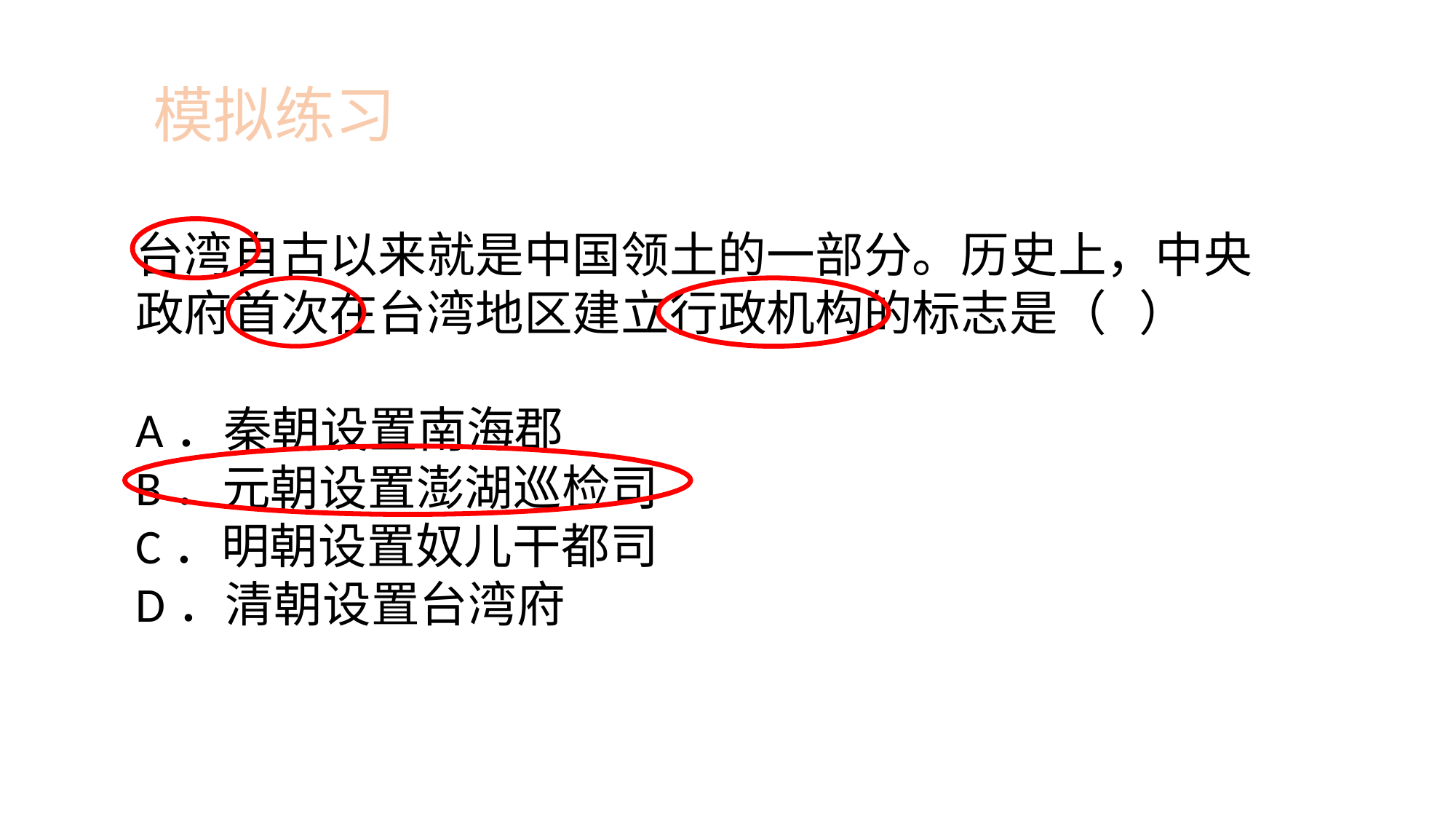

模拟练习
台湾自古以来就是中国领土的一部分。历史上，中央政府首次在台湾地区建立行政机构的标志是（   ）
A．秦朝设置南海郡
B．元朝设置澎湖巡检司C．明朝设置奴儿干都司
D．清朝设置台湾府